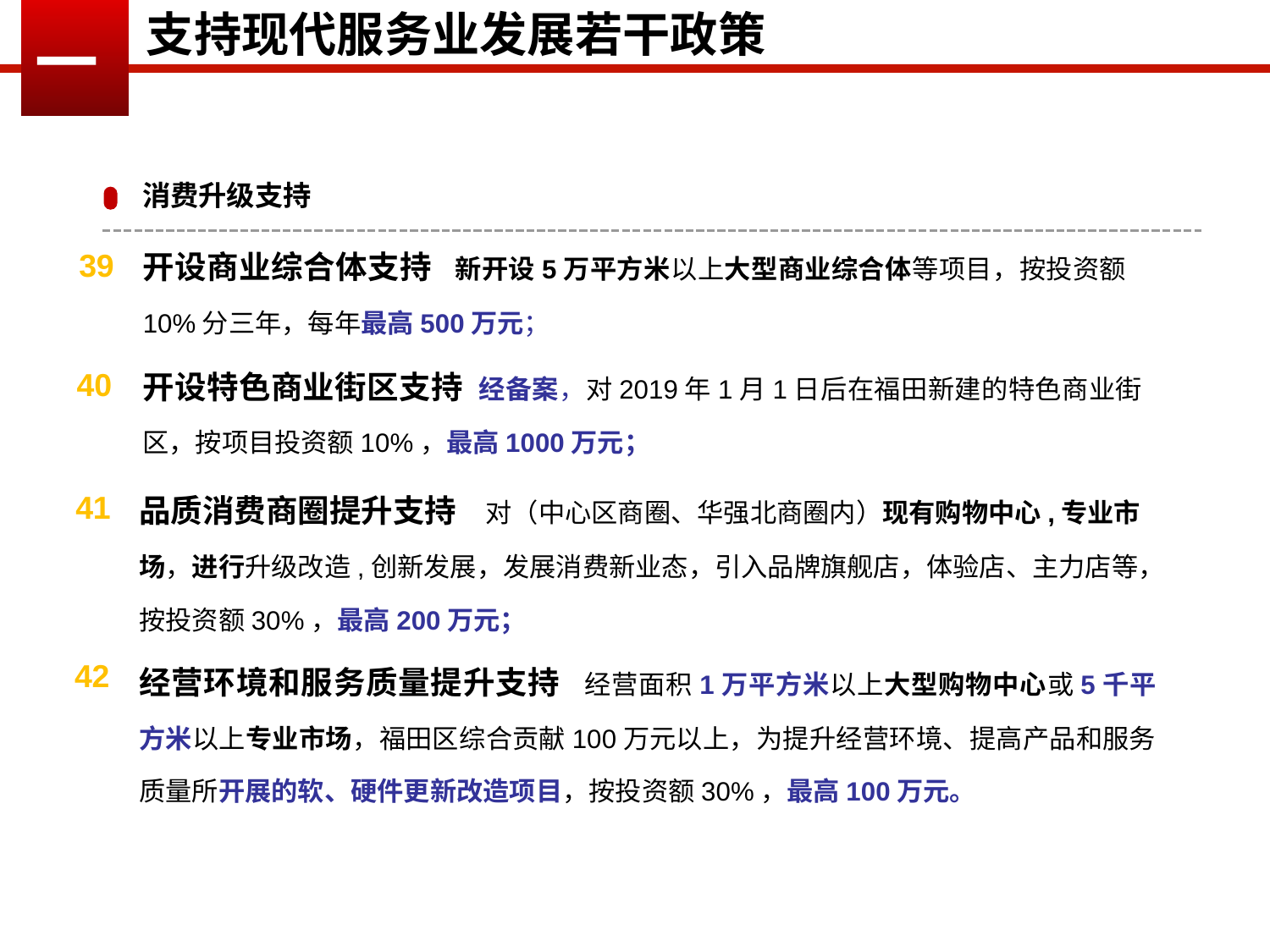

支持现代服务业发展若干政策

一

消费升级支持

开设商业综合体支持   新开设5万平方米以上大型商业综合体等项目，按投资额10%分三年，每年最高500万元；
39
开设特色商业街区支持  经备案，对2019年1月1日后在福田新建的特色商业街区，按项目投资额10%，最高1000万元；
40
品质消费商圈提升支持    对（中心区商圈、华强北商圈内）现有购物中心,专业市场，进行升级改造,创新发展，发展消费新业态，引入品牌旗舰店，体验店、主力店等，按投资额30%，最高200万元；
41
经营环境和服务质量提升支持   经营面积1万平方米以上大型购物中心或5千平方米以上专业市场，福田区综合贡献100万元以上，为提升经营环境、提高产品和服务质量所开展的软、硬件更新改造项目，按投资额30%，最高100万元。
42